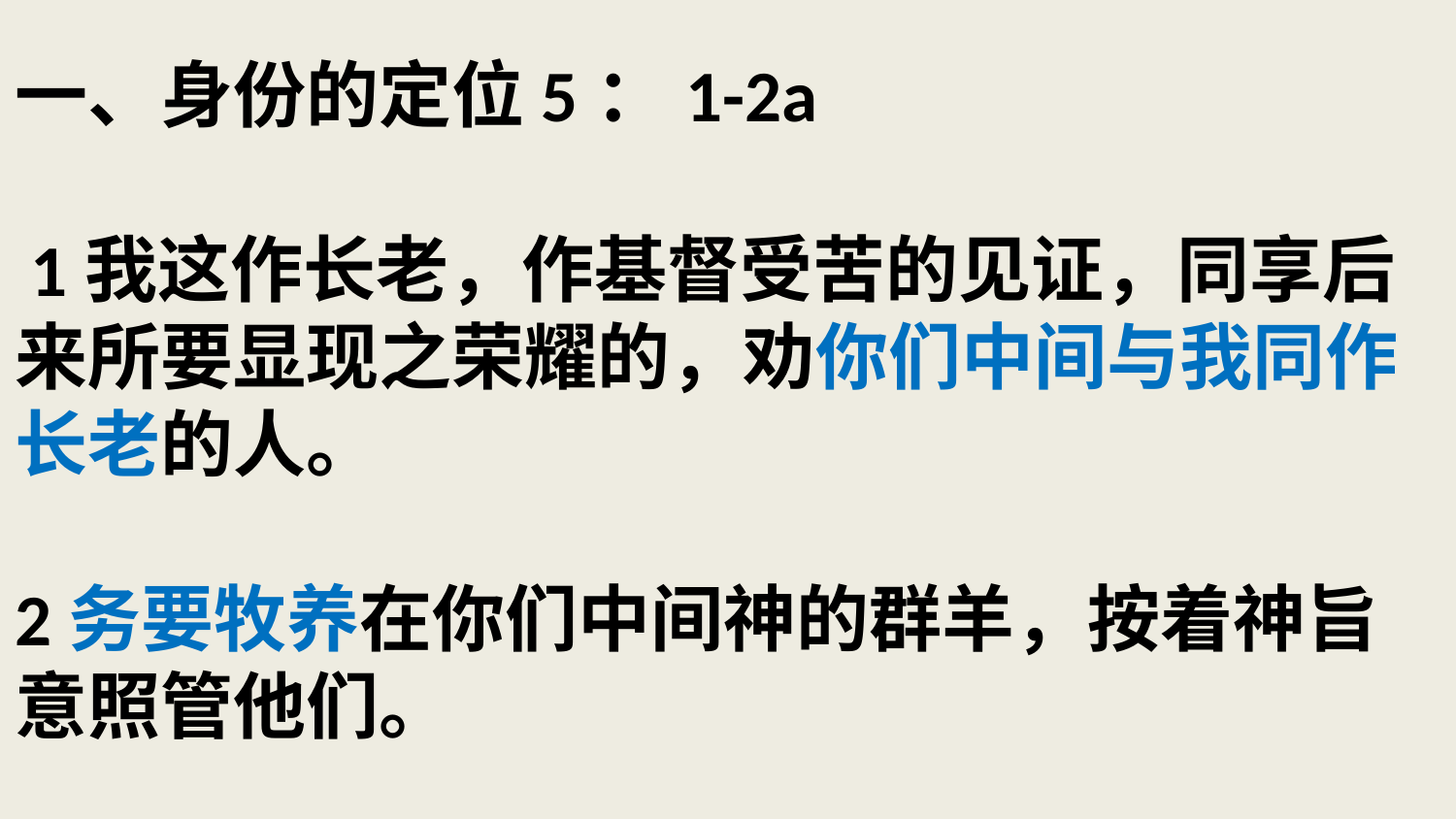

# 一、身份的定位5：1-2a 1我这作长老，作基督受苦的见证，同享后来所要显现之荣耀的，劝你们中间与我同作长老的人。 2务要牧养在你们中间神的群羊，按着神旨意照管他们。